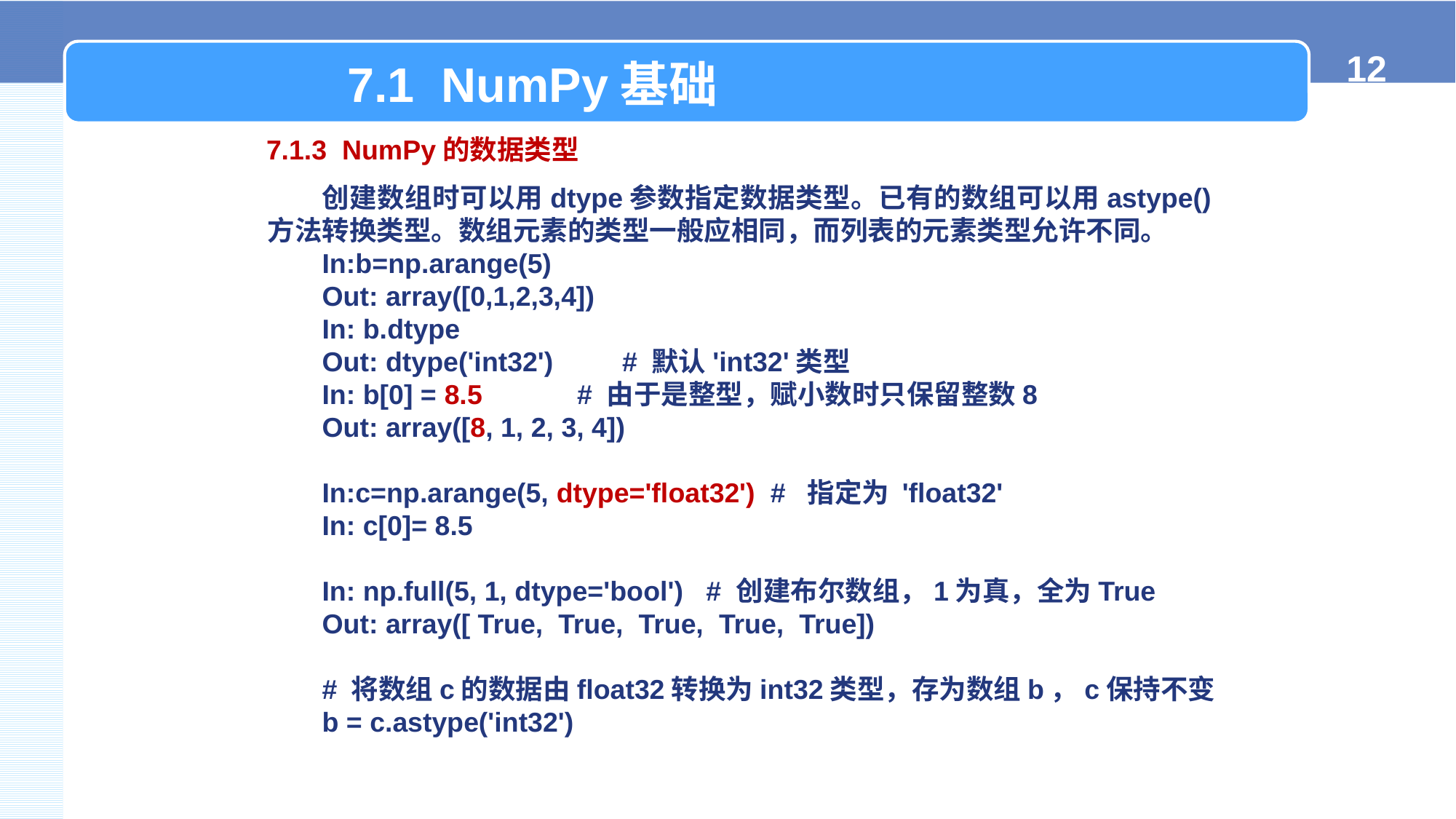

7.1  NumPy基础
7.1.3  NumPy的数据类型
创建数组时可以用dtype参数指定数据类型。已有的数组可以用astype()方法转换类型。数组元素的类型一般应相同，而列表的元素类型允许不同。
In:b=np.arange(5)
Out: array([0,1,2,3,4])
In: b.dtype
Out: dtype('int32')         # 默认'int32'类型
In: b[0] = 8.5	            # 由于是整型，赋小数时只保留整数8
Out: array([8, 1, 2, 3, 4])

In:c=np.arange(5, dtype='float32')  #  指定为 'float32'
In: c[0]= 8.5

In: np.full(5, 1, dtype='bool')   # 创建布尔数组，1为真，全为True
Out: array([ True,  True,  True,  True,  True])

# 将数组c的数据由float32转换为int32类型，存为数组b，c保持不变
b = c.astype('int32')